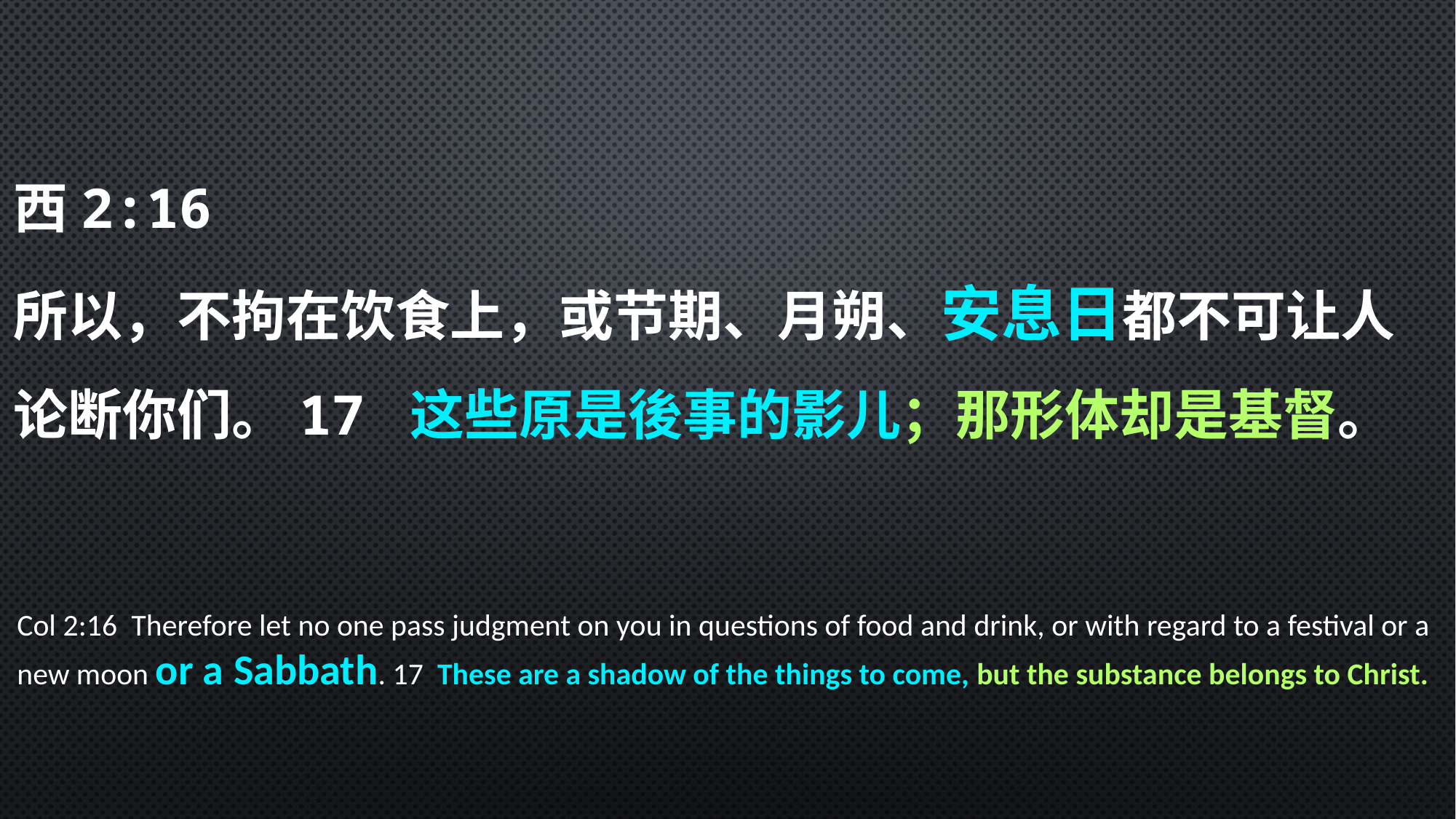

西2:16
所以，不拘在饮食上，或节期、月朔、安息日都不可让人论断你们。17 这些原是後事的影儿；那形体却是基督。
Col 2:16  Therefore let no one pass judgment on you in questions of food and drink, or with regard to a festival or a new moon or a Sabbath. 17  These are a shadow of the things to come, but the substance belongs to Christ.